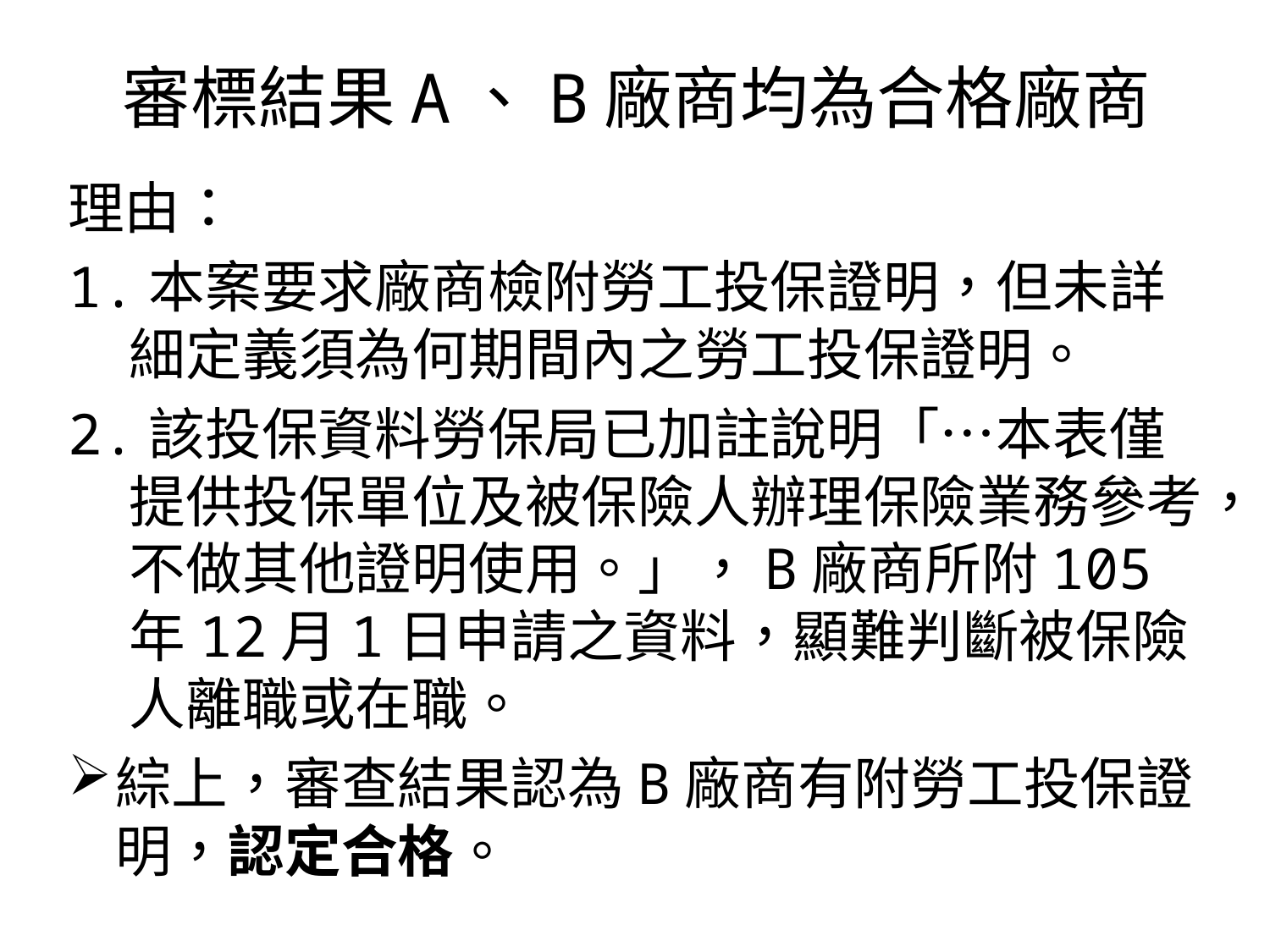

# 審標結果A、B廠商均為合格廠商
理由：
1.本案要求廠商檢附勞工投保證明，但未詳細定義須為何期間內之勞工投保證明。
2.該投保資料勞保局已加註說明「…本表僅提供投保單位及被保險人辦理保險業務參考，不做其他證明使用。」，B廠商所附105年12月1日申請之資料，顯難判斷被保險人離職或在職。
綜上，審查結果認為B廠商有附勞工投保證明，認定合格。